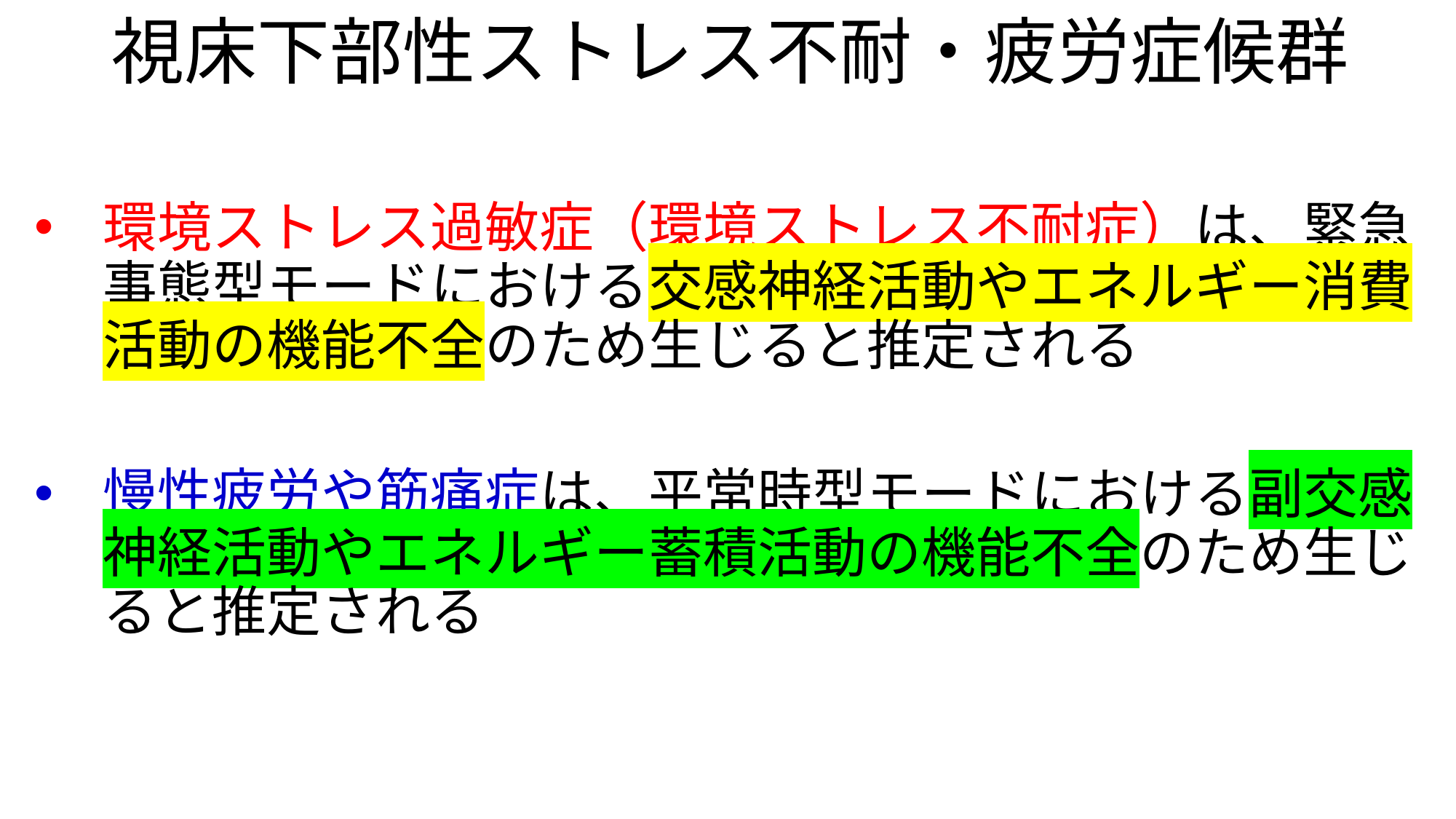

# 視床下部性ストレス不耐・疲労症候群

環境ストレス過敏症（環境ストレス不耐症）は、緊急事態型モードにおける交感神経活動やエネルギー消費活動の機能不全のため生じると推定される

慢性疲労や筋痛症は、平常時型モードにおける副交感神経活動やエネルギー蓄積活動の機能不全のため生じると推定される